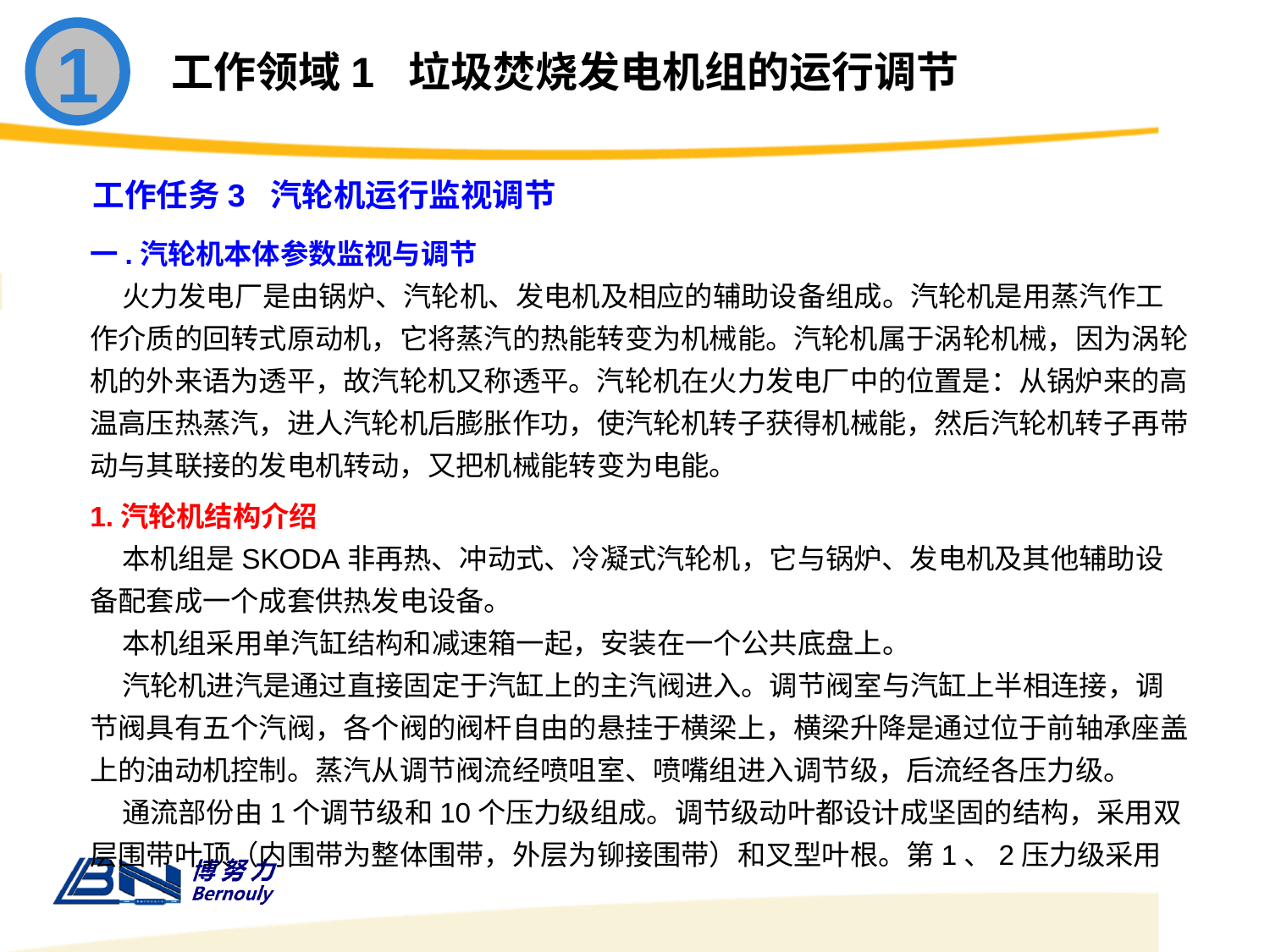

1
工作领域1  垃圾焚烧发电机组的运行调节
工作任务3  汽轮机运行监视调节
一.汽轮机本体参数监视与调节
    火力发电厂是由锅炉、汽轮机、发电机及相应的辅助设备组成。汽轮机是用蒸汽作工作介质的回转式原动机，它将蒸汽的热能转变为机械能。汽轮机属于涡轮机械，因为涡轮机的外来语为透平，故汽轮机又称透平。汽轮机在火力发电厂中的位置是：从锅炉来的高温高压热蒸汽，进人汽轮机后膨胀作功，使汽轮机转子获得机械能，然后汽轮机转子再带动与其联接的发电机转动，又把机械能转变为电能。
1.汽轮机结构介绍
    本机组是SKODA非再热、冲动式、冷凝式汽轮机，它与锅炉、发电机及其他辅助设备配套成一个成套供热发电设备。
    本机组采用单汽缸结构和减速箱一起，安装在一个公共底盘上。
    汽轮机进汽是通过直接固定于汽缸上的主汽阀进入。调节阀室与汽缸上半相连接，调节阀具有五个汽阀，各个阀的阀杆自由的悬挂于横梁上，横梁升降是通过位于前轴承座盖上的油动机控制。蒸汽从调节阀流经喷咀室、喷嘴组进入调节级，后流经各压力级。
    通流部份由1个调节级和10个压力级组成。调节级动叶都设计成坚固的结构，采用双层围带叶顶（内围带为整体围带，外层为铆接围带）和叉型叶根。第1、2压力级采用